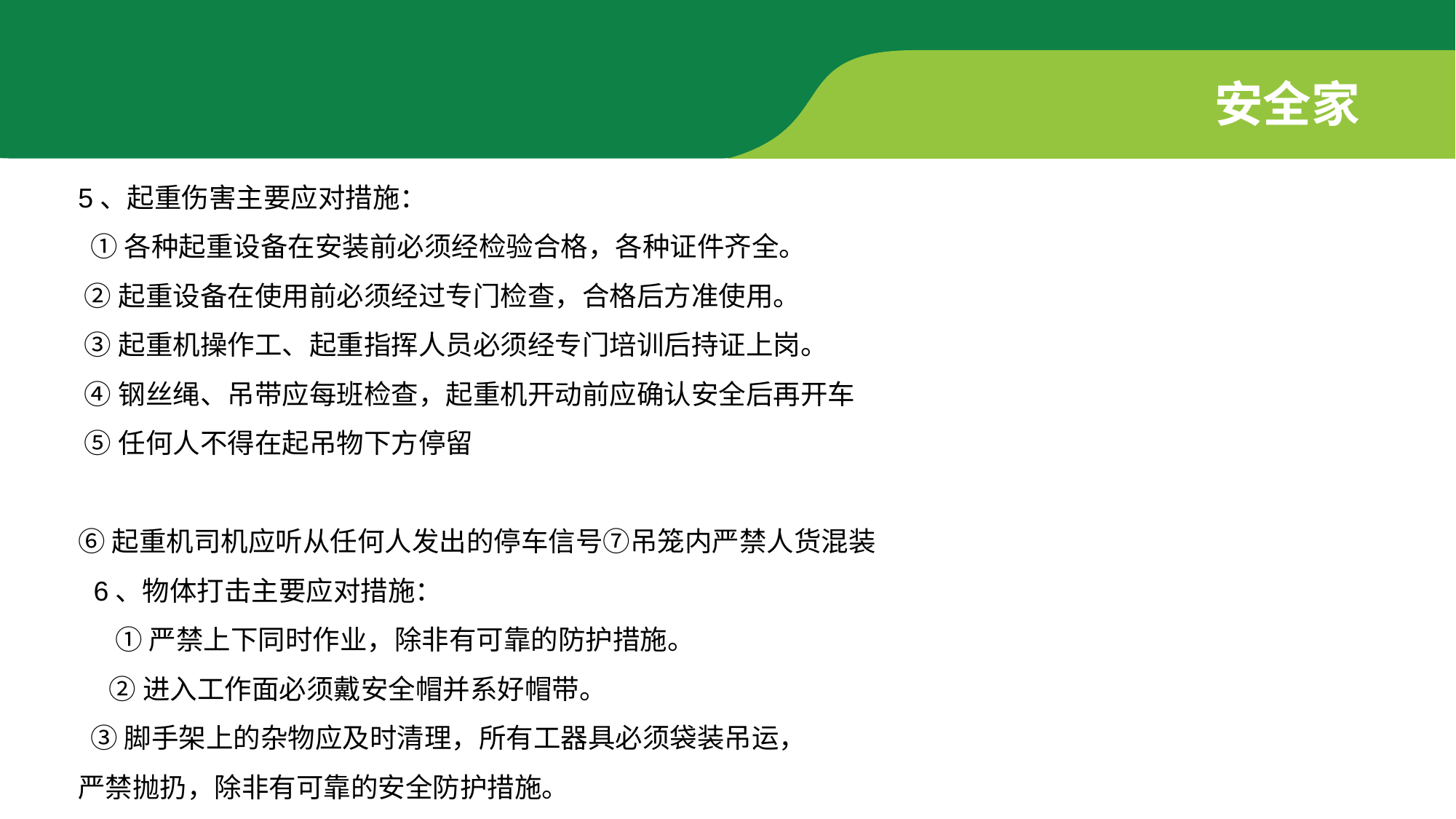

安全家
5、起重伤害主要应对措施：
  ①各种起重设备在安装前必须经检验合格，各种证件齐全。
 ②起重设备在使用前必须经过专门检查，合格后方准使用。
 ③起重机操作工、起重指挥人员必须经专门培训后持证上岗。
 ④钢丝绳、吊带应每班检查，起重机开动前应确认安全后再开车
 ⑤任何人不得在起吊物下方停留

⑥起重机司机应听从任何人发出的停车信号⑦吊笼内严禁人货混装
  6、物体打击主要应对措施：
      ①严禁上下同时作业，除非有可靠的防护措施。
     ②进入工作面必须戴安全帽并系好帽带。
  ③脚手架上的杂物应及时清理，所有工器具必须袋装吊运，
严禁抛扔，除非有可靠的安全防护措施。